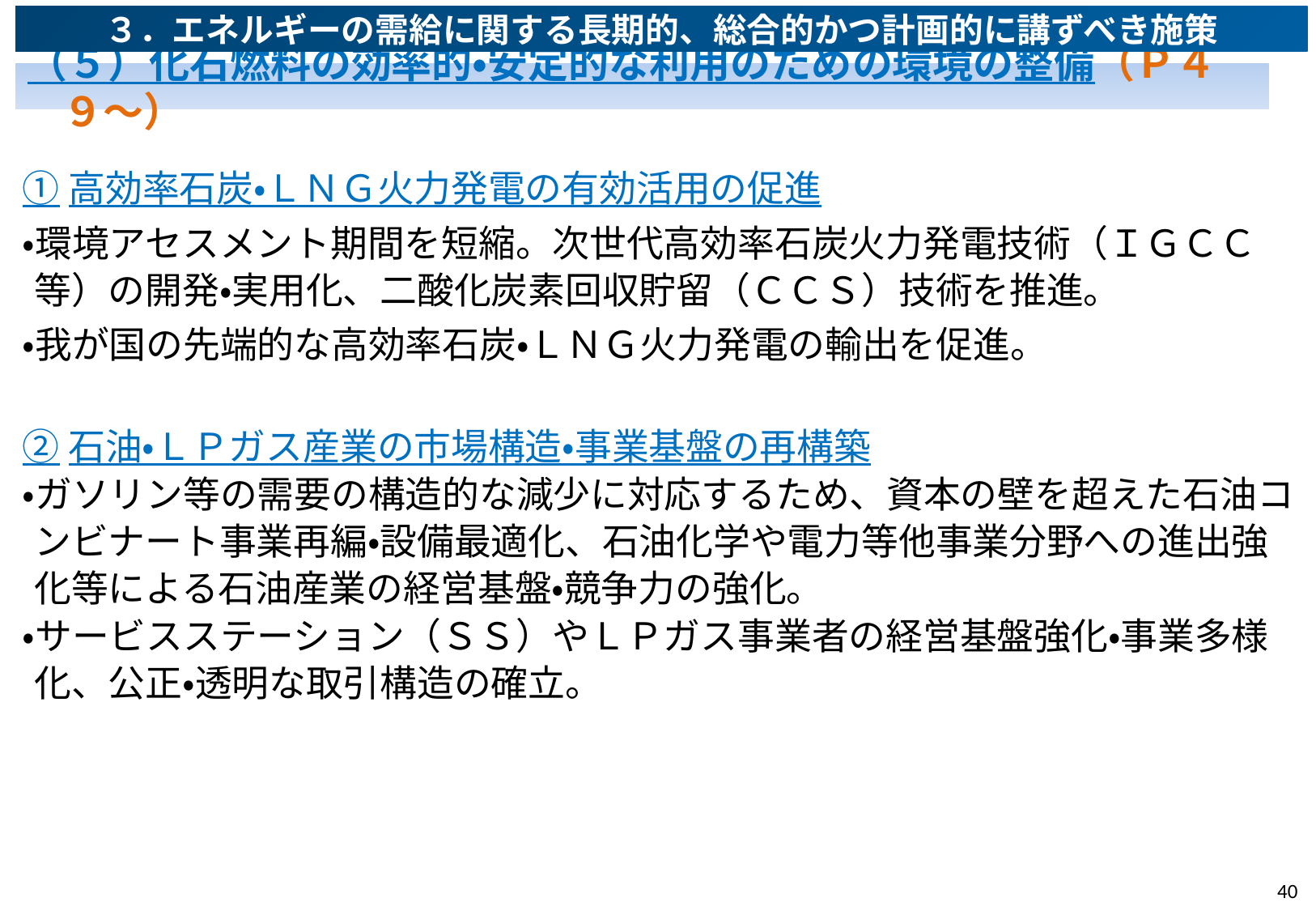

# ３．エネルギーの需給に関する長期的、総合的かつ計画的に講ずべき施策
（５）化石燃料の効率的・安定的な利用のための環境の整備（Ｐ４９～）

①高効率石炭・ＬＮＧ火力発電の有効活用の促進
・環境アセスメント期間を短縮。次世代高効率石炭火力発電技術（ＩＧＣＣ等）の開発・実用化、二酸化炭素回収貯留（ＣＣＳ）技術を推進。
・我が国の先端的な高効率石炭・ＬＮＧ火力発電の輸出を促進。

②石油・ＬＰガス産業の市場構造・事業基盤の再構築
・ガソリン等の需要の構造的な減少に対応するため、資本の壁を超えた石油コンビナート事業再編・設備最適化、石油化学や電力等他事業分野への進出強化等による石油産業の経営基盤・競争力の強化。
・サービスステーション（ＳＳ）やＬＰガス事業者の経営基盤強化・事業多様化、公正・透明な取引構造の確立。
40